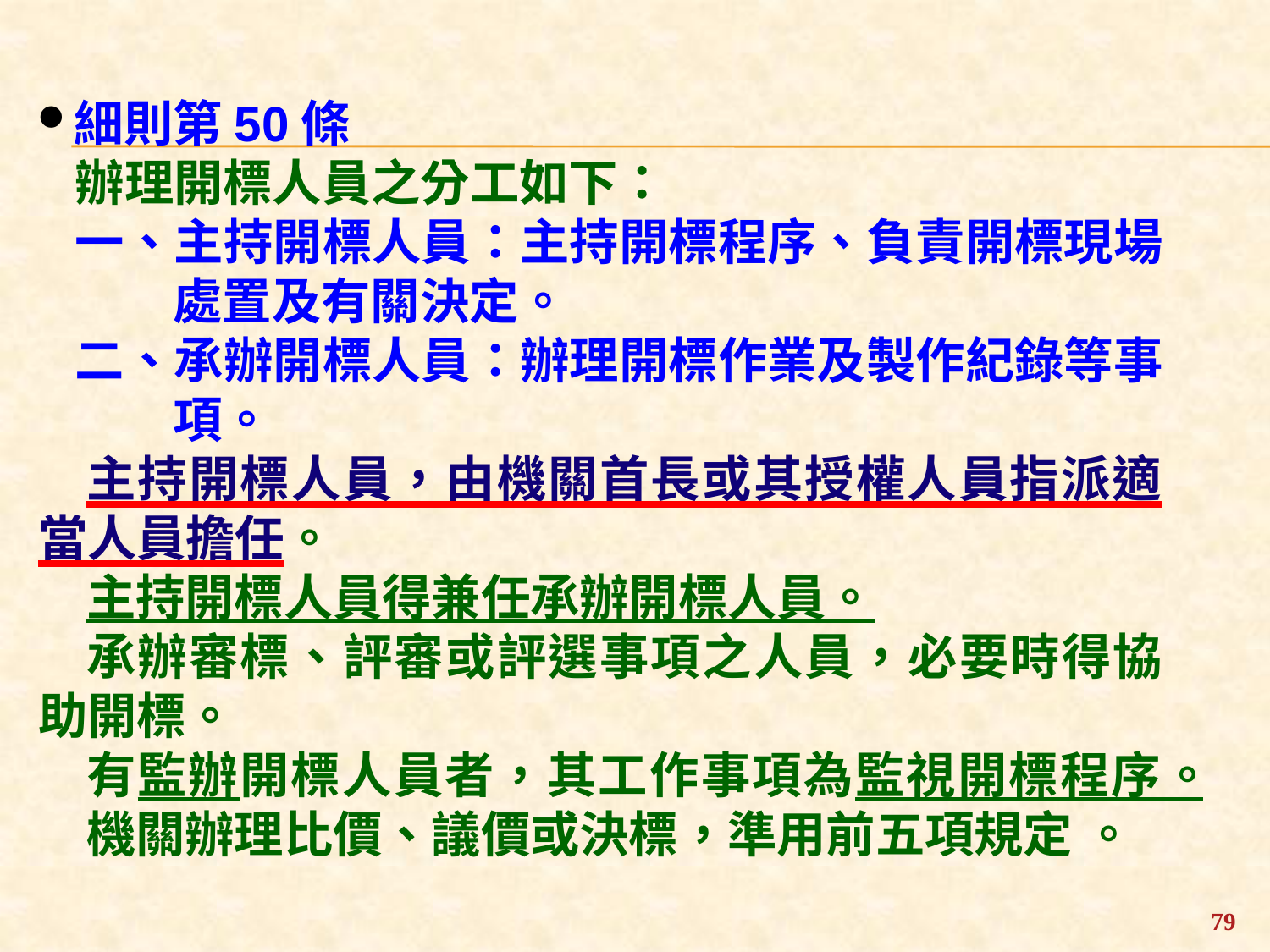

細則第50條
辦理開標人員之分工如下：
一、主持開標人員：主持開標程序、負責開標現場處置及有關決定。
二、承辦開標人員：辦理開標作業及製作紀錄等事項。
主持開標人員，由機關首長或其授權人員指派適當人員擔任。
主持開標人員得兼任承辦開標人員。
承辦審標、評審或評選事項之人員，必要時得協助開標。
有監辦開標人員者，其工作事項為監視開標程序。
機關辦理比價、議價或決標，準用前五項規定 。
79